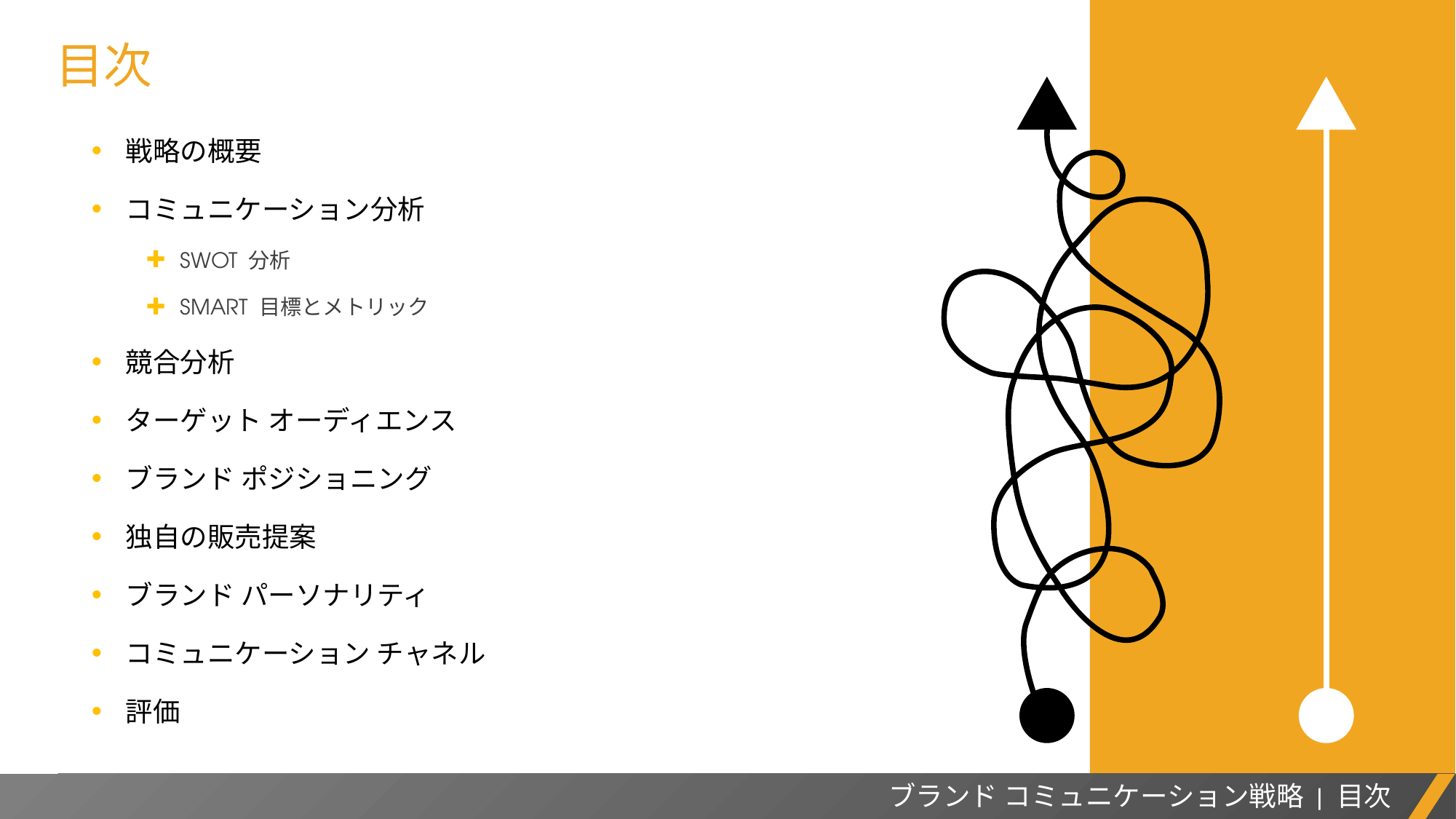

目次

戦略の概要
コミュニケーション分析
SWOT 分析
SMART 目標とメトリック
競合分析
ターゲット オーディエンス
ブランド ポジショニング
独自の販売提案
ブランド パーソナリティ
コミュニケーション チャネル
評価
ブランド コミュニケーション戦略 | 目次
プロジェクト レポート